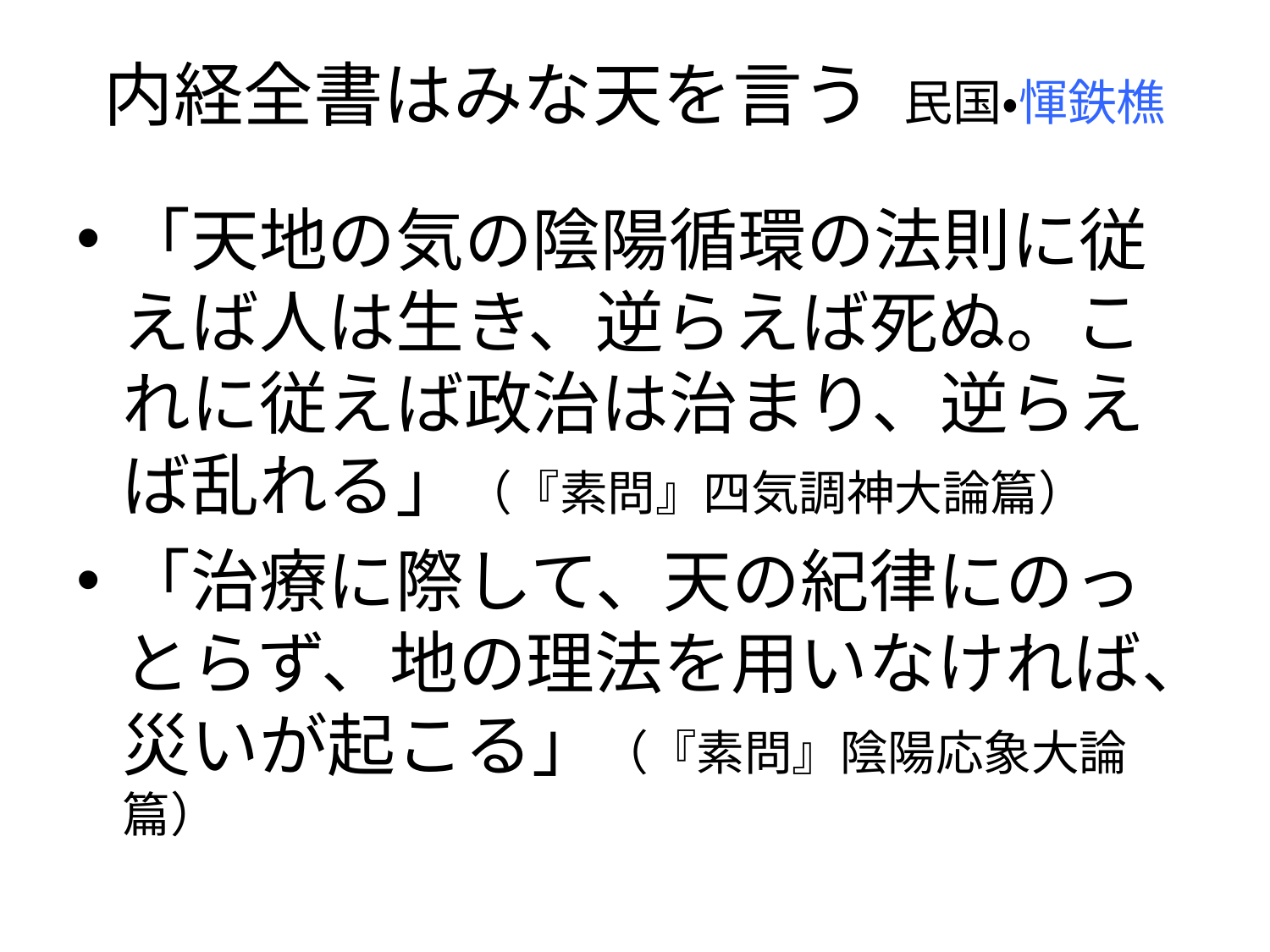

# 内経全書はみな天を言う  民国・惲鉄樵
「天地の気の陰陽循環の法則に従えば人は生き、逆らえば死ぬ。これに従えば政治は治まり、逆らえば乱れる」（『素問』四気調神大論篇）
「治療に際して、天の紀律にのっとらず、地の理法を用いなければ、災いが起こる」（『素問』陰陽応象大論篇）